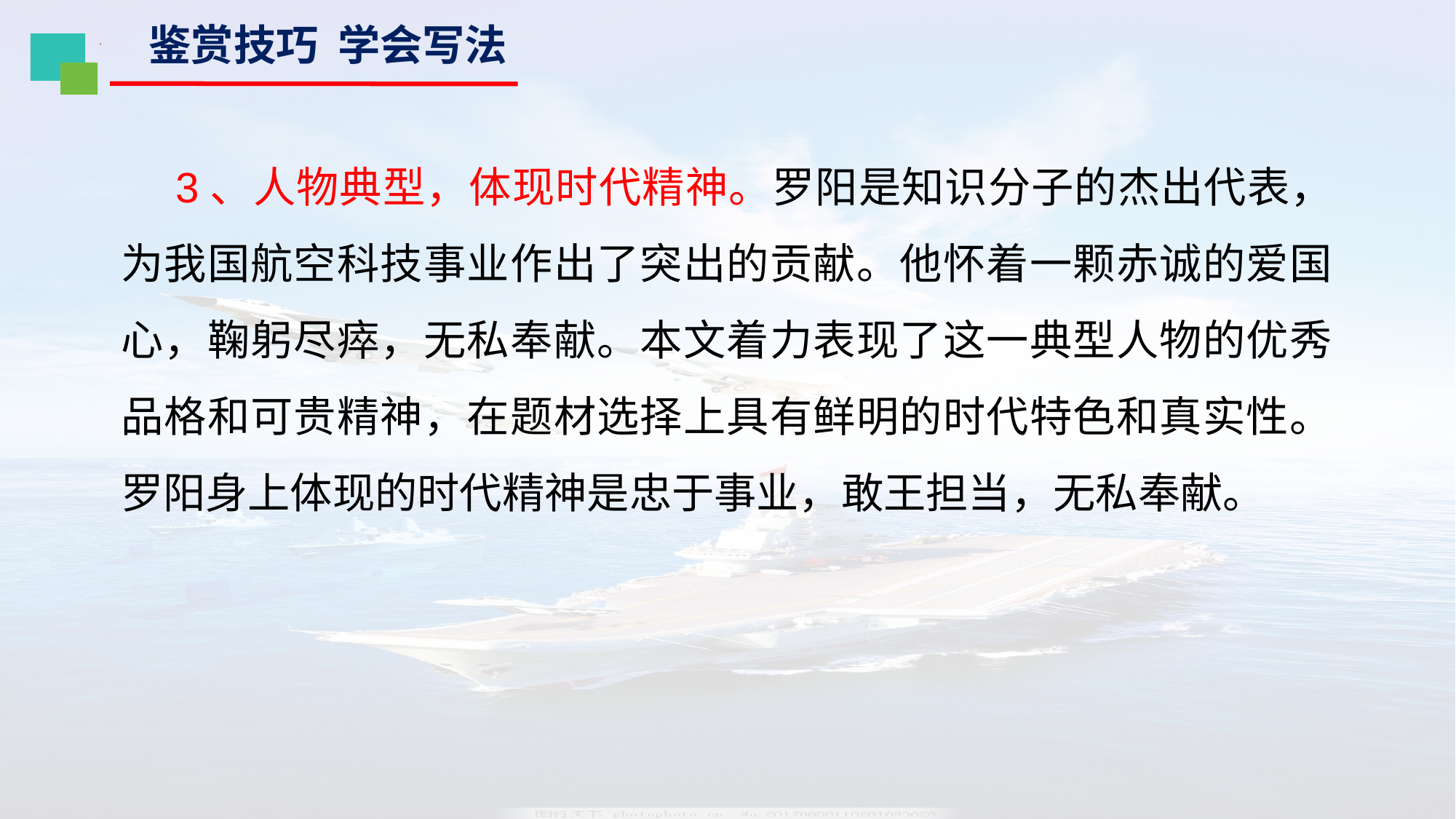

鉴赏技巧  学会写法

3、人物典型，体现时代精神。罗阳是知识分子的杰出代表，为我国航空科技事业作出了突出的贡献。他怀着一颗赤诚的爱国心，鞠躬尽瘁，无私奉献。本文着力表现了这一典型人物的优秀品格和可贵精神，在题材选择上具有鲜明的时代特色和真实性。罗阳身上体现的时代精神是忠于事业，敢王担当，无私奉献。